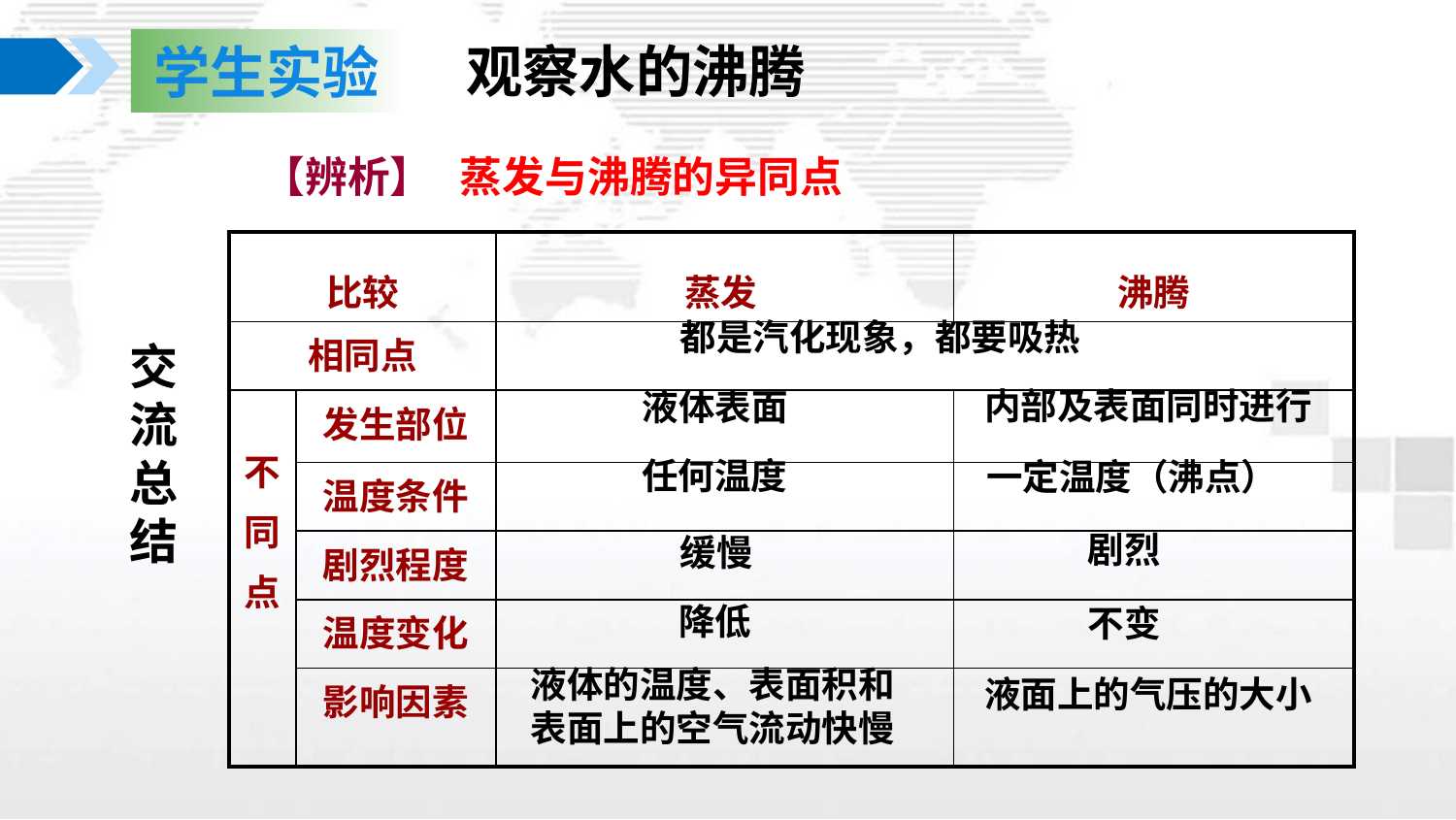

观察水的沸腾
学生实验
【辨析】
蒸发与沸腾的异同点
| 比较 |  | 蒸发 | 沸腾 |
| --- | --- | --- | --- |
| 相同点 |  |  |  |
| 不 同 点 | 发生部位 |  |  |
|  | 温度条件 |  |  |
|  | 剧烈程度 |  |  |
|  | 温度变化 |  |  |
|  | 影响因素 |  |  |
都是汽化现象，都要吸热
交流总结
内部及表面同时进行
液体表面
任何温度
一定温度（沸点）
剧烈
缓慢
降低
不变
液体的温度、表面积和
表面上的空气流动快慢
液面上的气压的大小